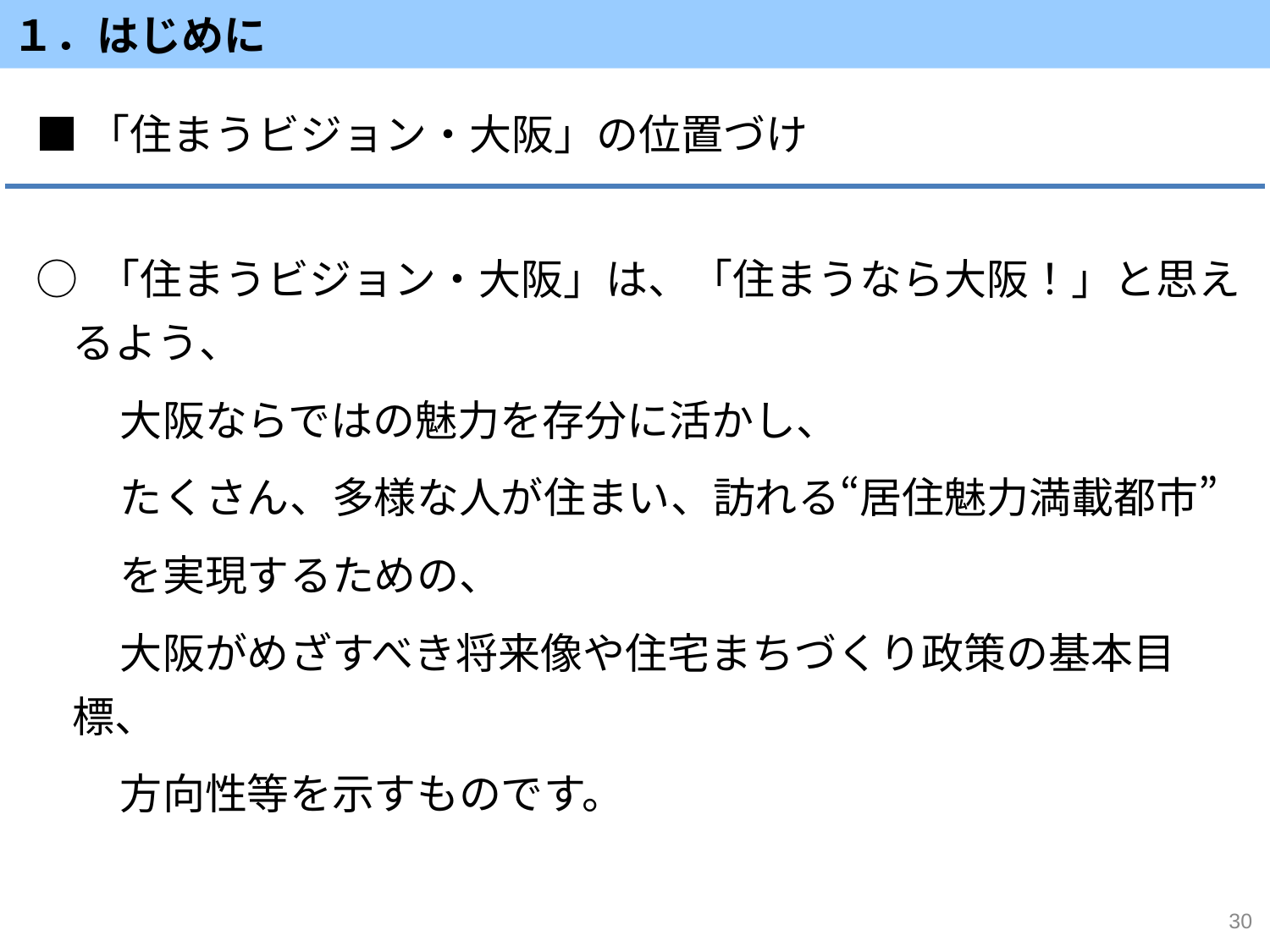

１．はじめに
■「住まうビジョン・大阪」の位置づけ

○ 「住まうビジョン・大阪」は、「住まうなら大阪！」と思えるよう、
　　大阪ならではの魅力を存分に活かし、
　　たくさん、多様な人が住まい、訪れる“居住魅力満載都市”
　　を実現するための、
　　大阪がめざすべき将来像や住宅まちづくり政策の基本目標、
　　方向性等を示すものです。
30